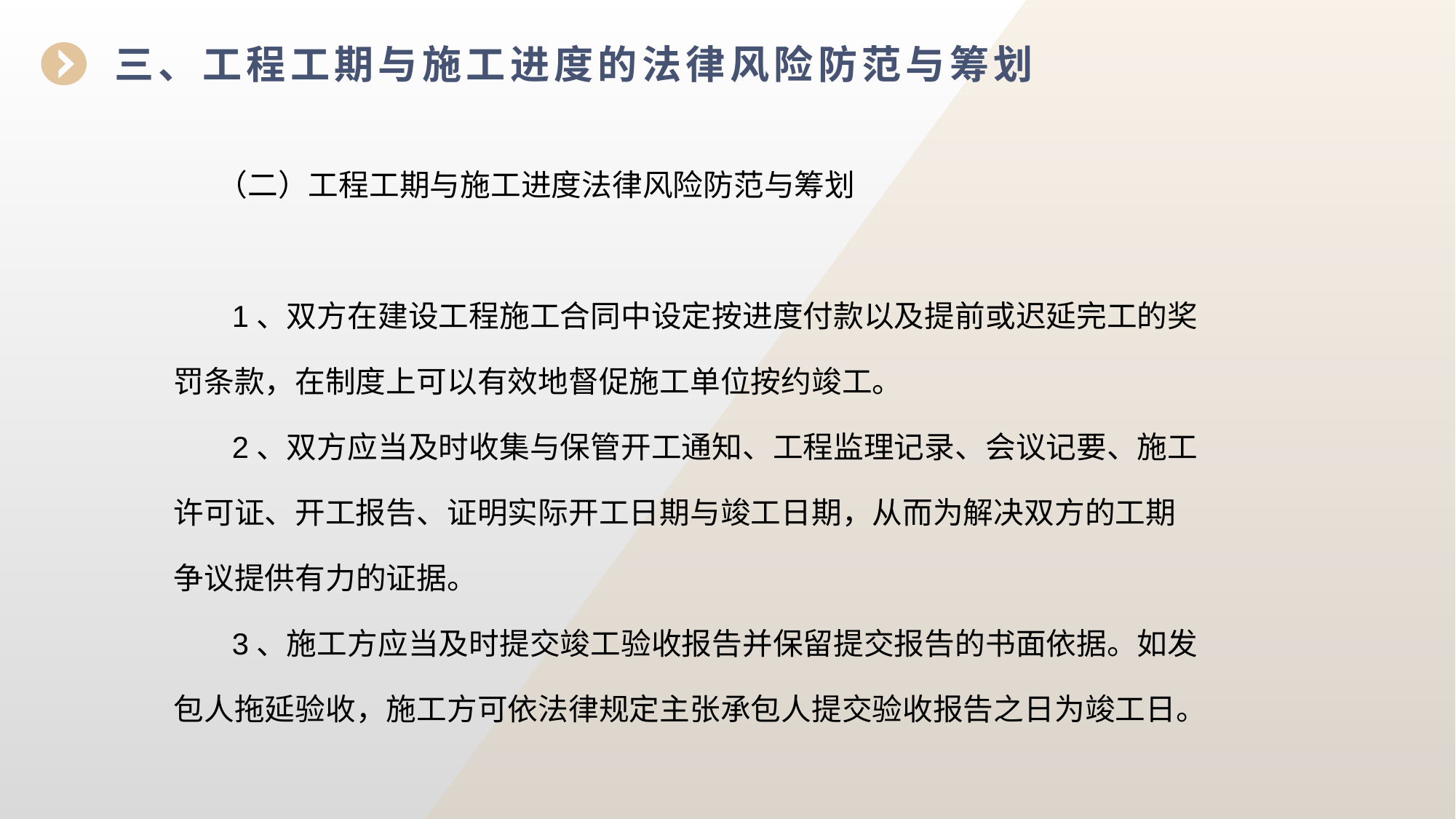

三、工程工期与施工进度的法律风险防范与筹划

      （二）工程工期与施工进度法律风险防范与筹划

       1、双方在建设工程施工合同中设定按进度付款以及提前或迟延完工的奖罚条款，在制度上可以有效地督促施工单位按约竣工。
       2、双方应当及时收集与保管开工通知、工程监理记录、会议记要、施工许可证、开工报告、证明实际开工日期与竣工日期，从而为解决双方的工期争议提供有力的证据。
       3、施工方应当及时提交竣工验收报告并保留提交报告的书面依据。如发包人拖延验收，施工方可依法律规定主张承包人提交验收报告之日为竣工日。